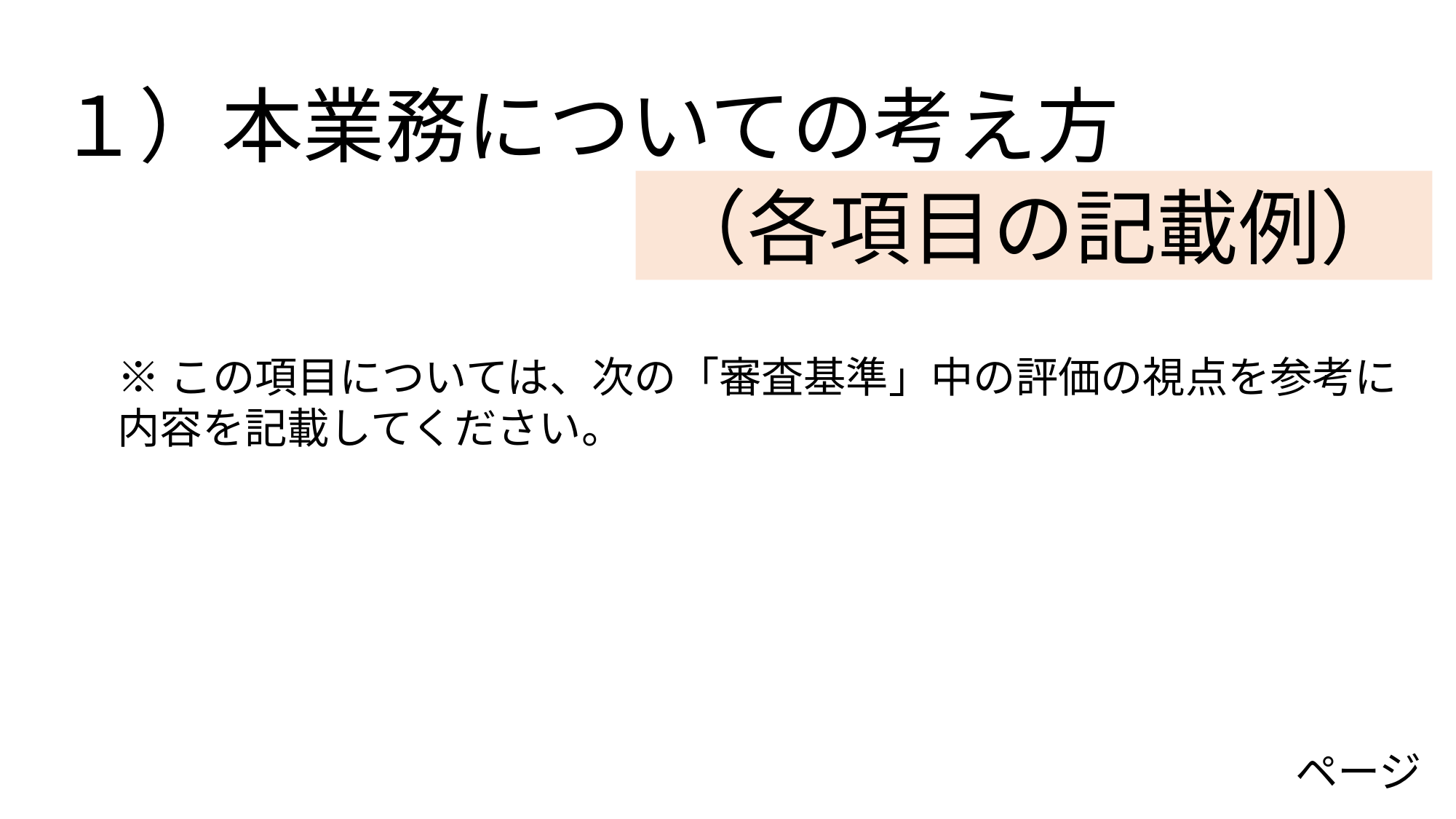

１）本業務についての考え方
（各項目の記載例）
※この項目については、次の「審査基準」中の評価の視点を参考に内容を記載してください。

ページ